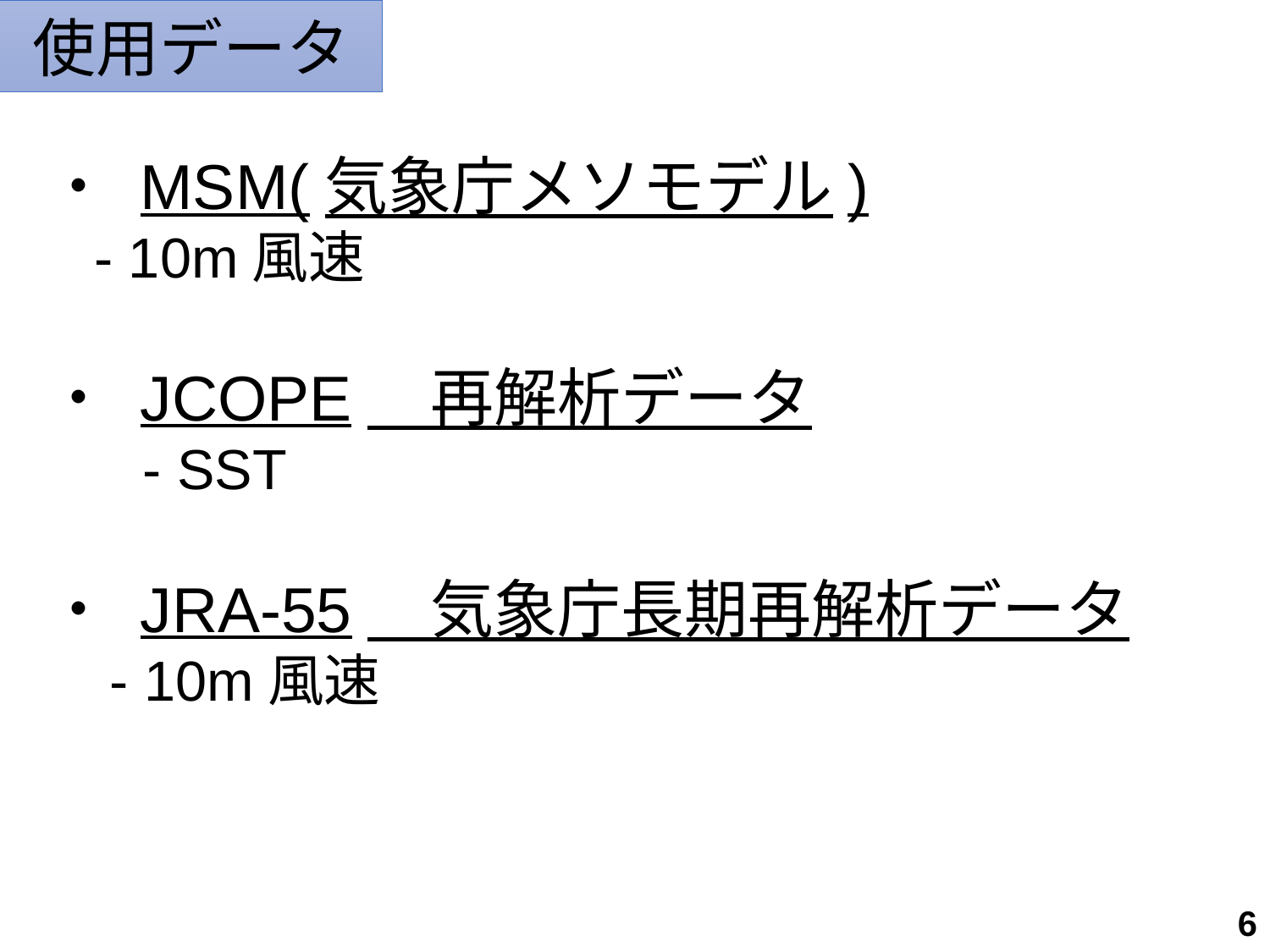

使用データ
・ MSM(気象庁メソモデル)
   - 10m風速

・ JCOPE　再解析データ
　  - SST

・ JRA-55　気象庁長期再解析データ
    - 10m風速
6